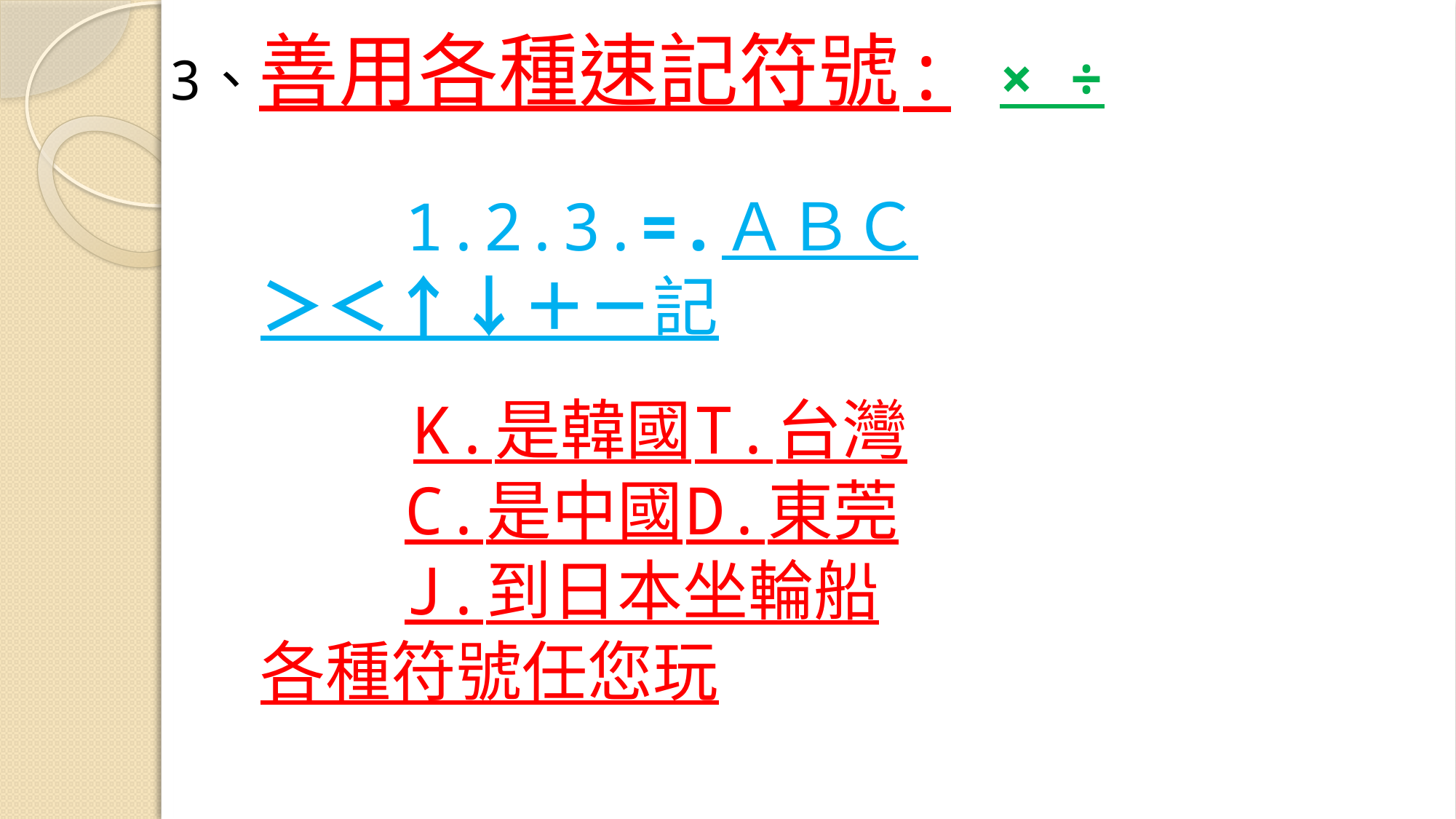

3、善用各種速記符號:  × ÷

      1.2.3.=.ＡＢＣ
      ＞＜↑↓＋－記

       K.是韓國T.台灣
      C.是中國D.東莞
      J.到日本坐輪船
      各種符號任您玩